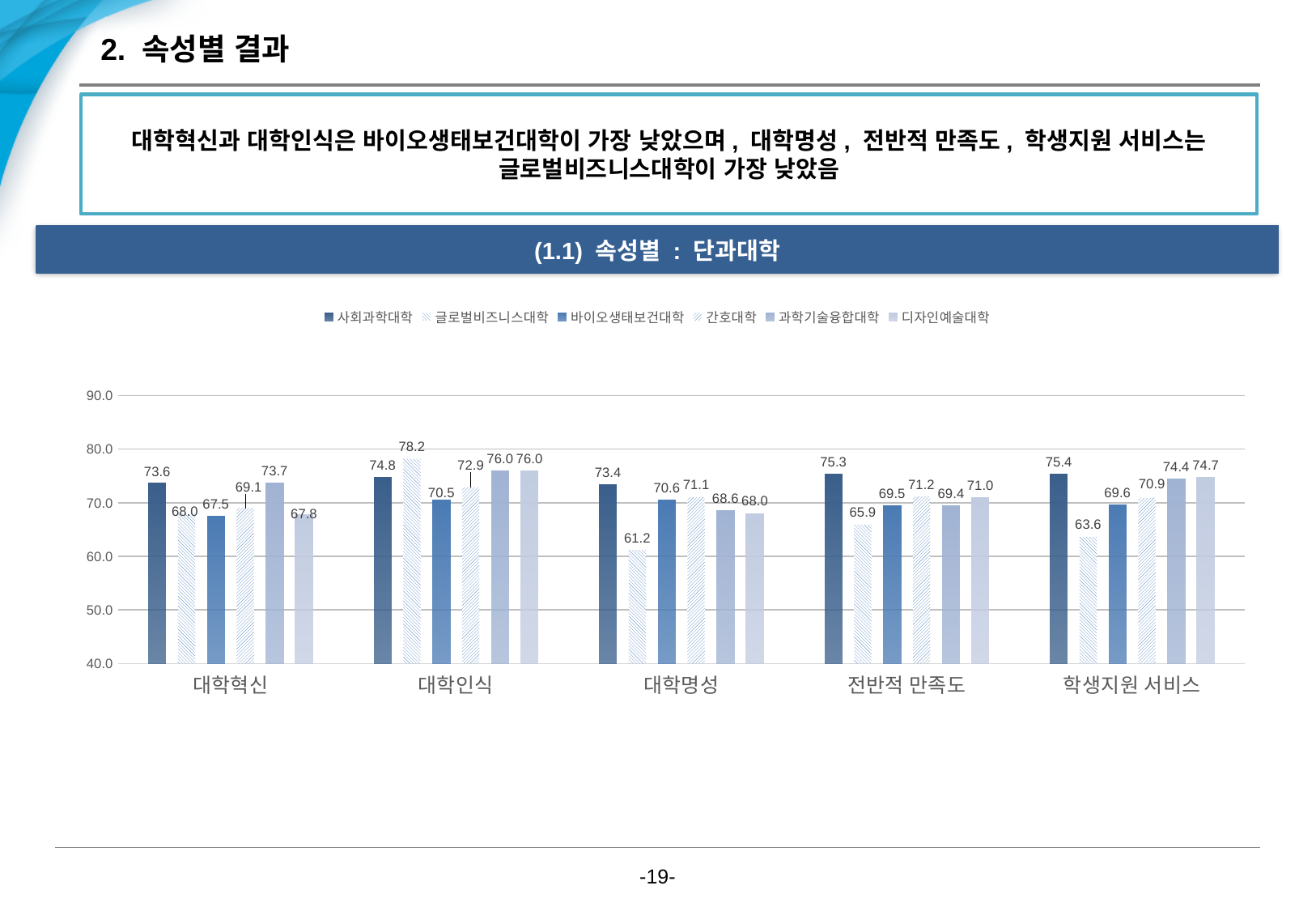

# 2. 속성별 결과

대학혁신과 대학인식은 바이오생태보건대학이 가장 낮았으며, 대학명성, 전반적 만족도, 학생지원 서비스는 글로벌비즈니스대학이 가장 낮았음
(1.1) 속성별 : 단과대학

### Chart

| Category | 사회과학대학 | 글로벌비즈니스대학 | 바이오생태보건대학 | 간호대학 | 과학기술융합대학 | 디자인예술대학 |
|---|---|---|---|---|---|---|
| 대학혁신 | 73.5945945945946 | 68.0 | 67.47058823529412 | 69.05882352941177 | 73.66666666666667 | 67.8 |
| 대학인식 | 74.75675675675676 | 78.18181818181819 | 70.54901960784314 | 72.88235294117646 | 76.0 | 76.0 |
| 대학명성 | 73.37837837837837 | 61.18181818181818 | 70.56862745098039 | 71.05882352941177 | 68.55555555555556 | 68.0 |
| 전반적 만족도 | 75.27027027027027 | 65.9090909090909 | 69.50980392156863 | 71.17647058823529 | 69.44444444444444 | 71.0 |
| 학생지원 서비스 | 75.35135135135135 | 63.63636363636363 | 69.58823529411765 | 70.94117647058823 | 74.38888888888889 | 74.7 |
-19-